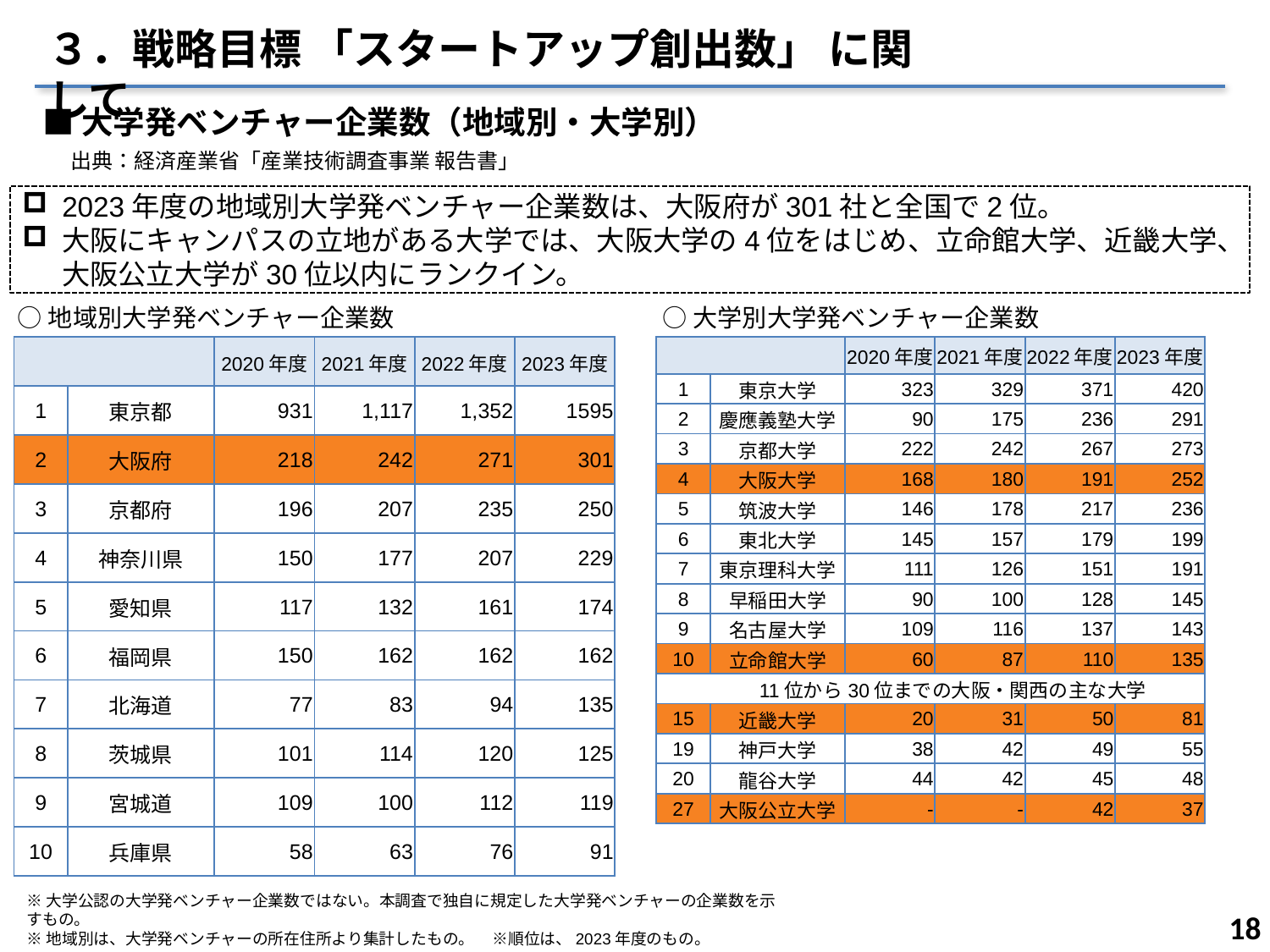

３．戦略目標 「スタートアップ創出数」 に関して
■大学発ベンチャー企業数（地域別・大学別）
　出典：経済産業省「産業技術調査事業 報告書」
2023年度の地域別大学発ベンチャー企業数は、大阪府が301社と全国で2位。
大阪にキャンパスの立地がある大学では、大阪大学の4位をはじめ、立命館大学、近畿大学、大阪公立大学が30位以内にランクイン。
○大学別大学発ベンチャー企業数
○地域別大学発ベンチャー企業数
|  |  | 2020年度 | 2021年度 | 2022年度 | 2023年度 |
| --- | --- | --- | --- | --- | --- |
| 1 | 東京都 | 931 | 1,117 | 1,352 | 1595 |
| 2 | 大阪府 | 218 | 242 | 271 | 301 |
| 3 | 京都府 | 196 | 207 | 235 | 250 |
| 4 | 神奈川県 | 150 | 177 | 207 | 229 |
| 5 | 愛知県 | 117 | 132 | 161 | 174 |
| 6 | 福岡県 | 150 | 162 | 162 | 162 |
| 7 | 北海道 | 77 | 83 | 94 | 135 |
| 8 | 茨城県 | 101 | 114 | 120 | 125 |
| 9 | 宮城道 | 109 | 100 | 112 | 119 |
| 10 | 兵庫県 | 58 | 63 | 76 | 91 |
|  |  | 2020年度 | 2021年度 | 2022年度 | 2023年度 |
| --- | --- | --- | --- | --- | --- |
| 1 | 東京大学 | 323 | 329 | 371 | 420 |
| 2 | 慶應義塾大学 | 90 | 175 | 236 | 291 |
| 3 | 京都大学 | 222 | 242 | 267 | 273 |
| 4 | 大阪大学 | 168 | 180 | 191 | 252 |
| 5 | 筑波大学 | 146 | 178 | 217 | 236 |
| 6 | 東北大学 | 145 | 157 | 179 | 199 |
| 7 | 東京理科大学 | 111 | 126 | 151 | 191 |
| 8 | 早稲田大学 | 90 | 100 | 128 | 145 |
| 9 | 名古屋大学 | 109 | 116 | 137 | 143 |
| 10 | 立命館大学 | 60 | 87 | 110 | 135 |
| 11位から30位までの大阪・関西の主な大学 |  |  |  |  |  |
| 15 | 近畿大学 | 20 | 31 | 50 | 81 |
| 19 | 神戸大学 | 38 | 42 | 49 | 55 |
| 20 | 龍谷大学 | 44 | 42 | 45 | 48 |
| 27 | 大阪公立大学 | - | - | 42 | 37 |
※大学公認の大学発ベンチャー企業数ではない。本調査で独自に規定した大学発ベンチャーの企業数を示すもの。
※地域別は、大学発ベンチャーの所在住所より集計したもの。     ※順位は、2023年度のもの。
18